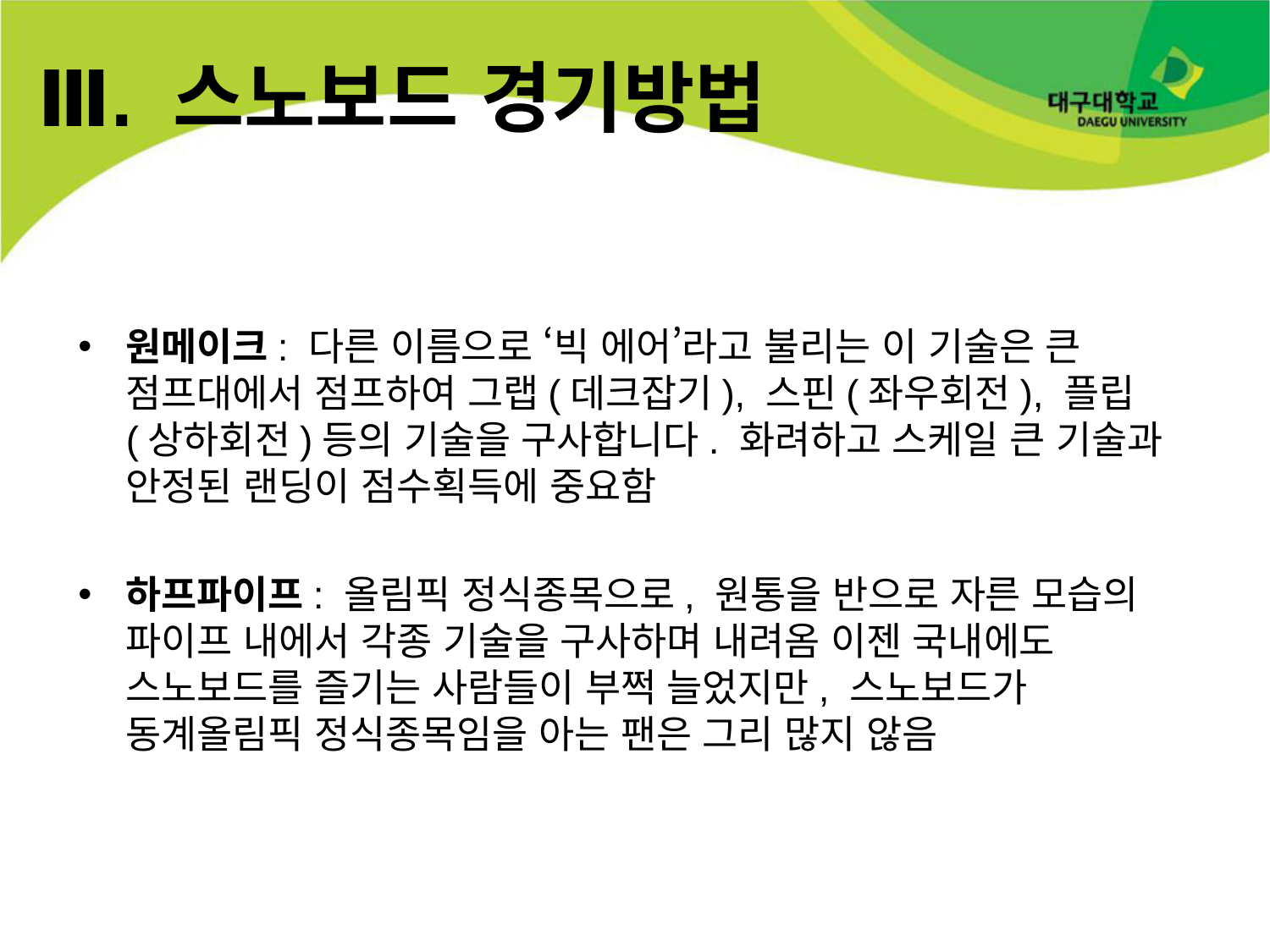

# Ⅲ. 스노보드 경기방법
원메이크: 다른 이름으로 ‘빅 에어’라고 불리는 이 기술은 큰 점프대에서 점프하여 그랩(데크잡기), 스핀(좌우회전), 플립(상하회전)등의 기술을 구사합니다. 화려하고 스케일 큰 기술과 안정된 랜딩이 점수획득에 중요함

하프파이프: 올림픽 정식종목으로, 원통을 반으로 자른 모습의 파이프 내에서 각종 기술을 구사하며 내려옴 이젠 국내에도 스노보드를 즐기는 사람들이 부쩍 늘었지만, 스노보드가 동계올림픽 정식종목임을 아는 팬은 그리 많지 않음